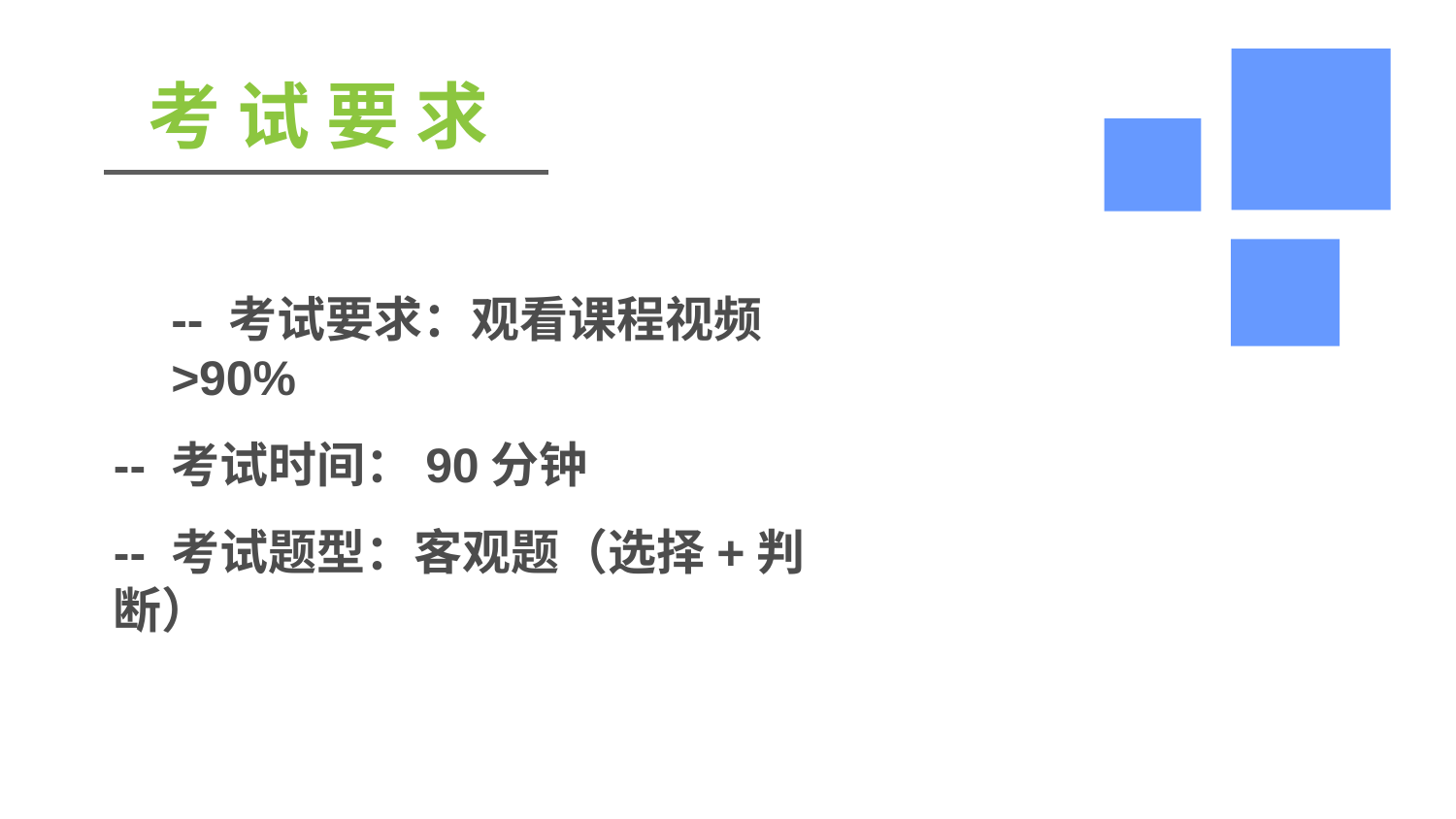

# 考 试 要 求

-- 考试要求：观看课程视频>90%
-- 考试时间：90分钟
-- 考试题型：客观题（选择+判断）